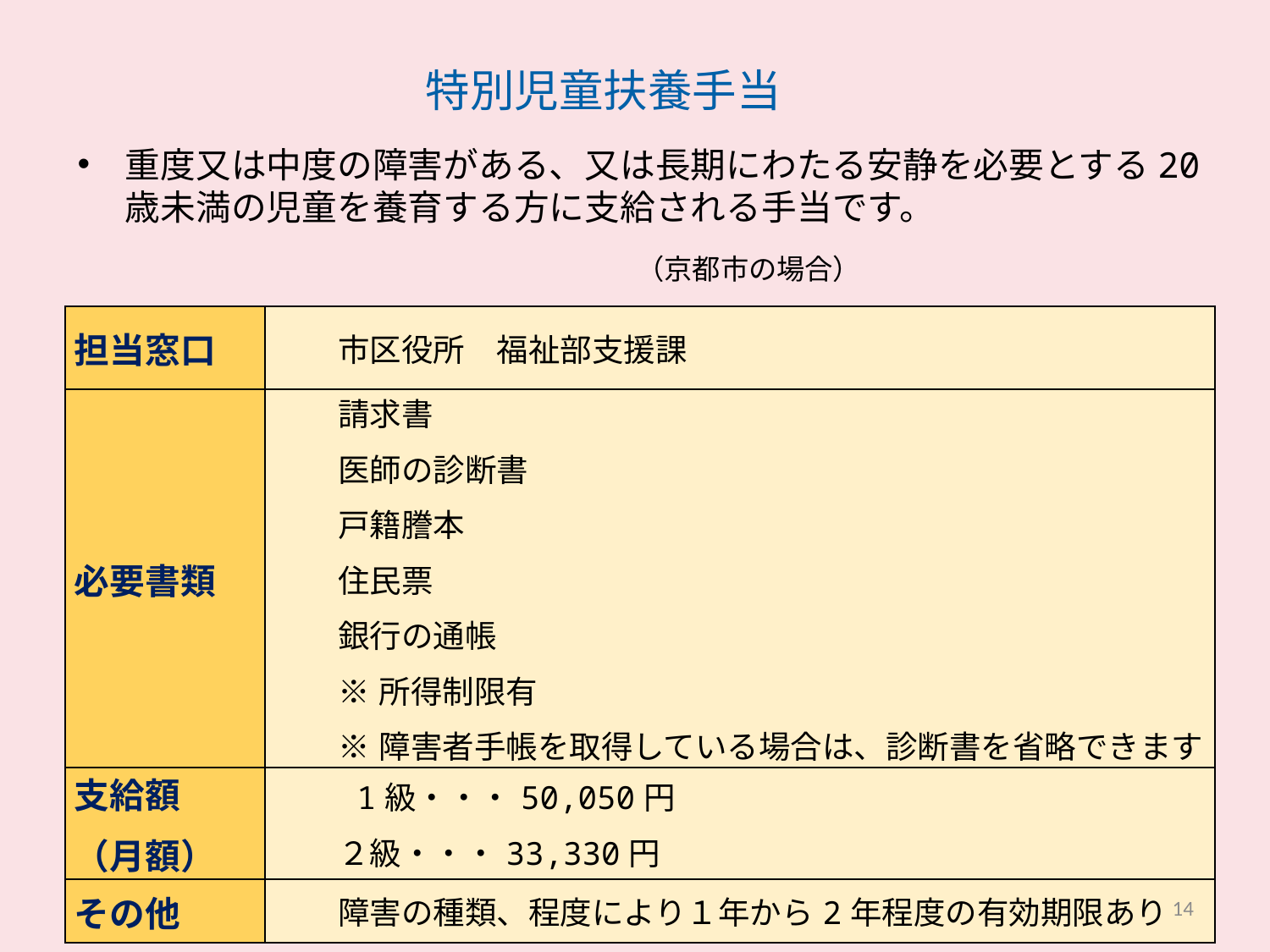

# 特別児童扶養手当
重度又は中度の障害がある、又は長期にわたる安静を必要とする20歳未満の児童を養育する方に支給される手当です。
                                             　　　　　　　　　  （京都市の場合）

| 担当窓口 | 市区役所　福祉部支援課 |
| --- | --- |
| 必要書類 | 請求書 医師の診断書 戸籍謄本 住民票 銀行の通帳 ※所得制限有 ※障害者手帳を取得している場合は、診断書を省略できます |
| 支給額 （月額） | 1級・・・50,050円 ２級・・・33,330円 |
| その他 | 障害の種類、程度により１年から2年程度の有効期限あり |
14